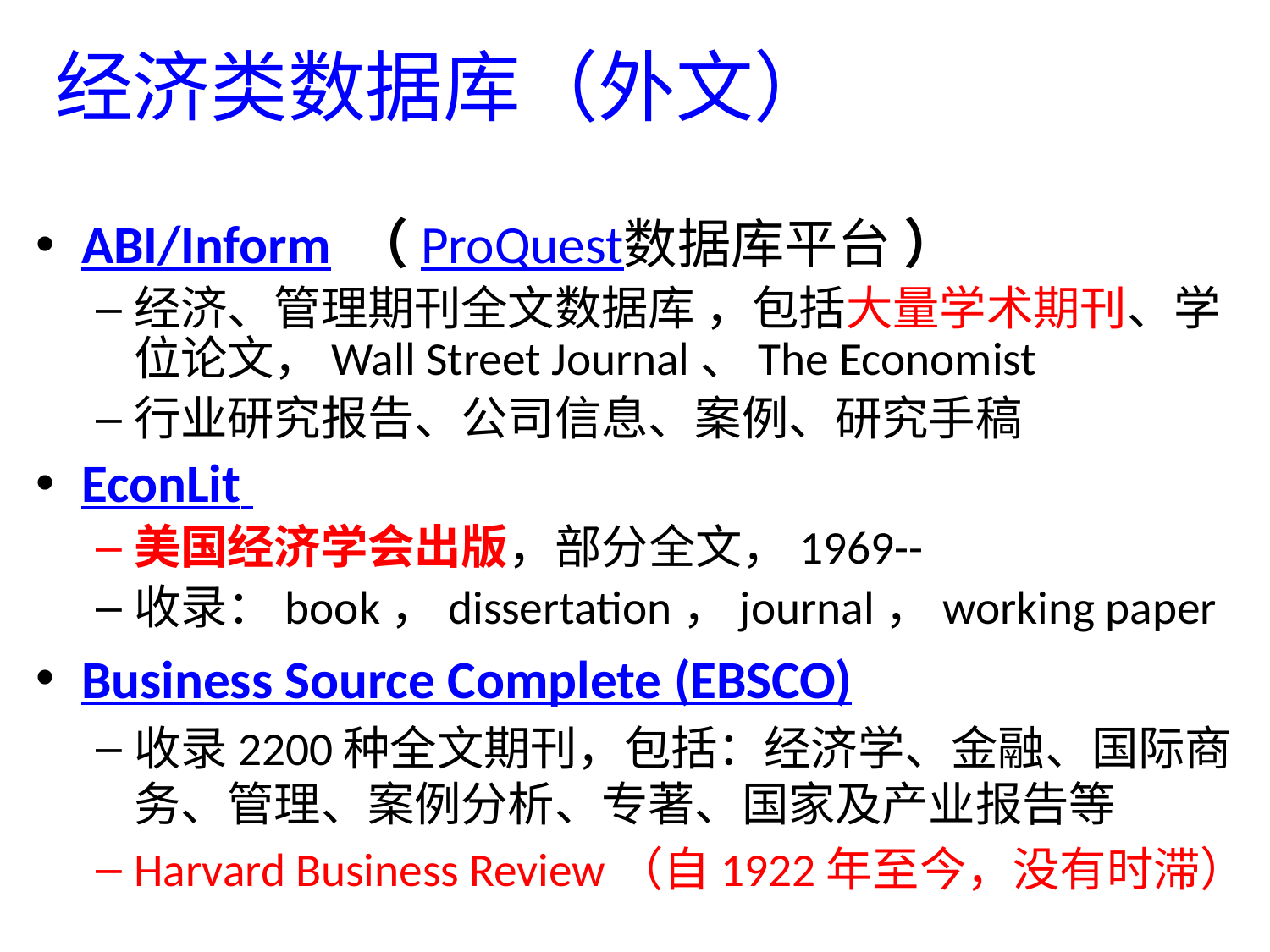

# 经济类数据库（外文）

ABI/Inform （ProQuest数据库平台 ）
经济、管理期刊全文数据库 ，包括大量学术期刊、学位论文，Wall Street Journal、The Economist
行业研究报告、公司信息、案例、研究手稿
EconLit
美国经济学会出版，部分全文，1969--
收录：book，dissertation，journal，working paper
Business Source Complete (EBSCO)
收录2200种全文期刊，包括：经济学、金融、国际商务、管理、案例分析、专著、国家及产业报告等
Harvard Business Review（自1922年至今，没有时滞）